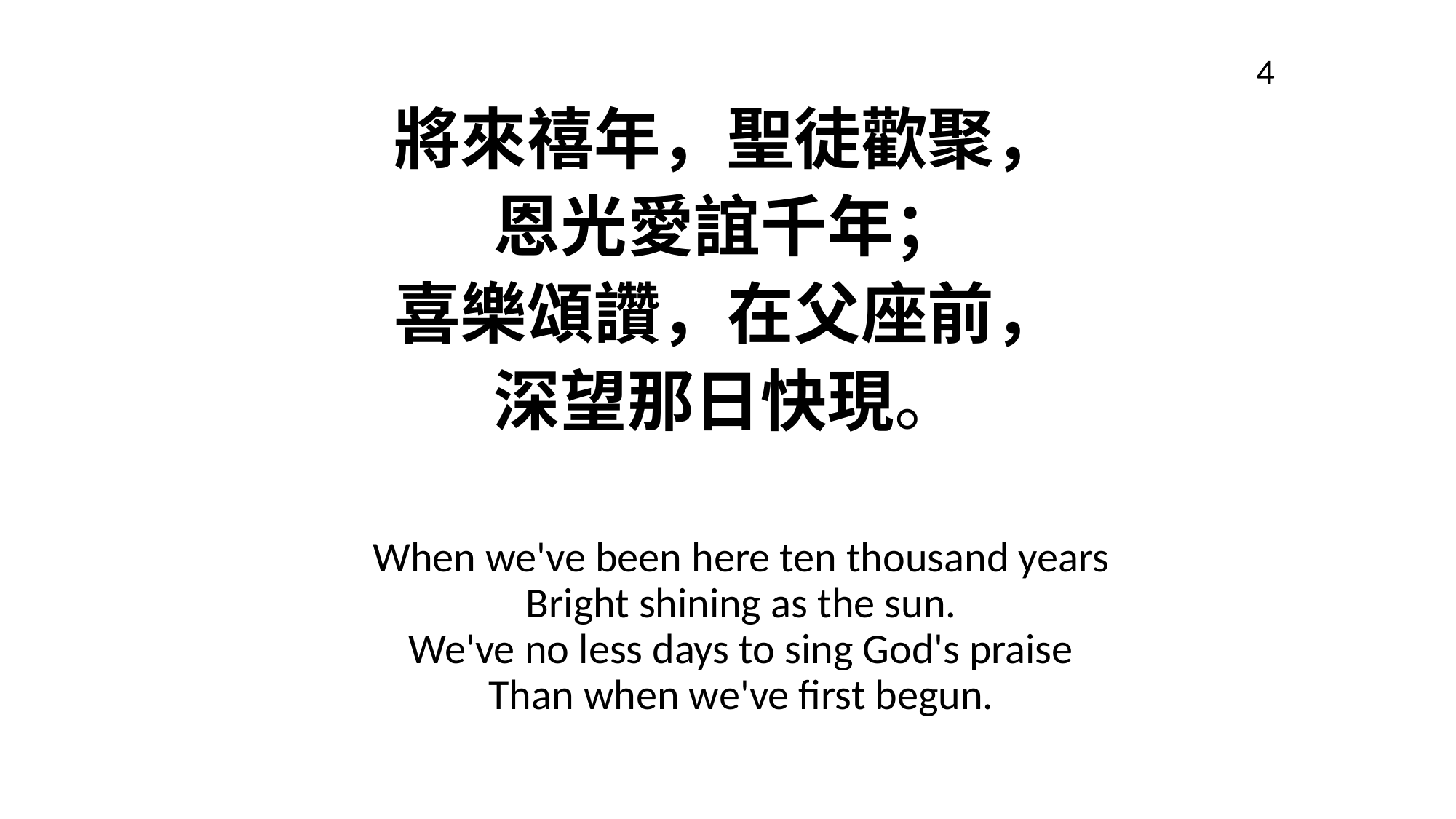

# 4
將來禧年，聖徒歡聚，
恩光愛誼千年；
喜樂頌讚，在父座前，
深望那日快現。

	When we've been here ten thousand years
Bright shining as the sun.
We've no less days to sing God's praise
Than when we've first begun.